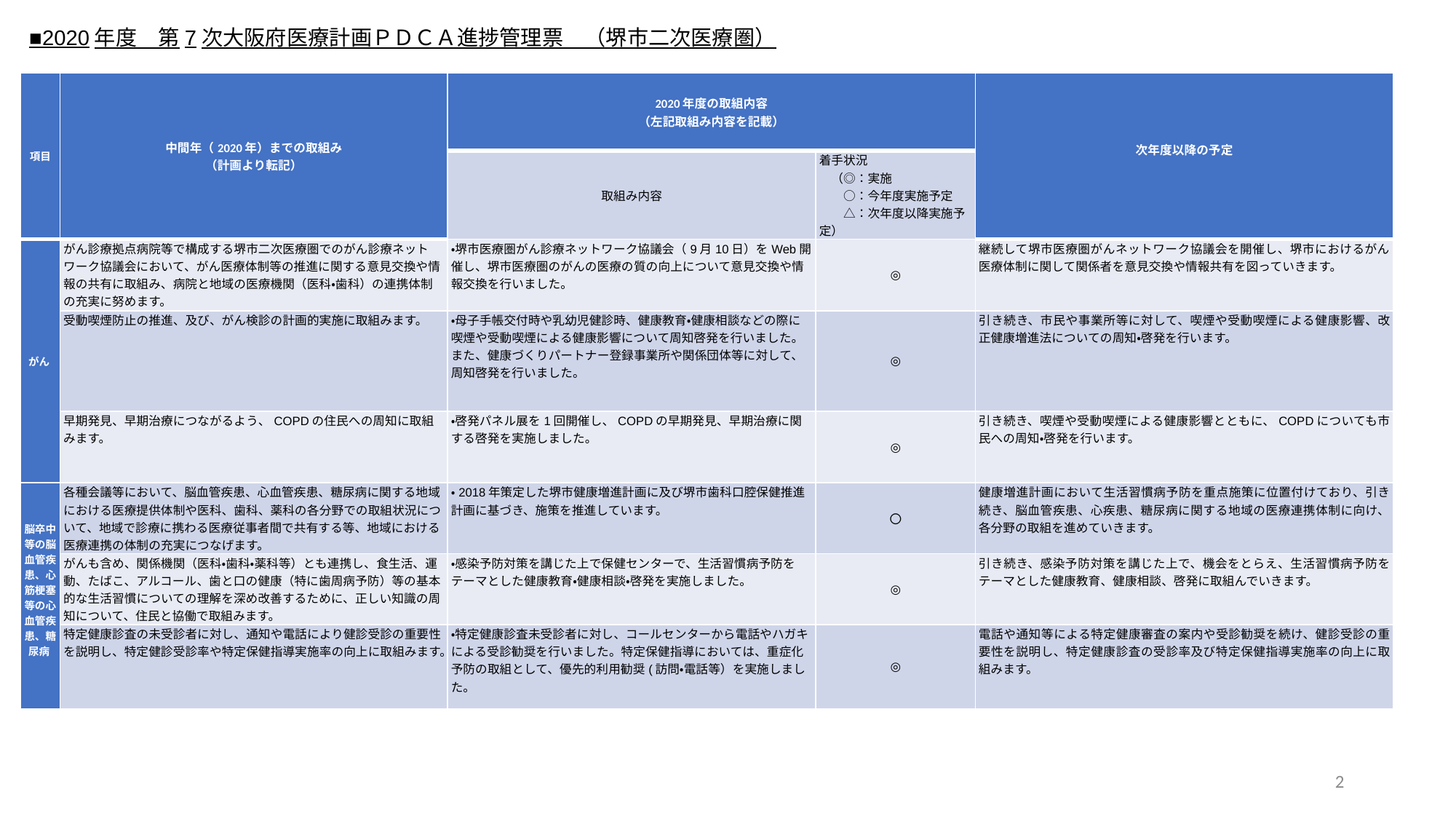

■2020年度　第7次大阪府医療計画ＰＤＣＡ進捗管理票　（堺市二次医療圏）
| 項目 | 中間年（2020年）までの取組み （計画より転記） | 2020年度の取組内容 （左記取組み内容を記載） |  | 次年度以降の予定 |
| --- | --- | --- | --- | --- |
|  |  | 取組み内容 | 着手状況 　（◎：実施 　　○：今年度実施予定 　　△：次年度以降実施予定） |  |
| がん | がん診療拠点病院等で構成する堺市二次医療圏でのがん診療ネットワーク協議会において、がん医療体制等の推進に関する意見交換や情報の共有に取組み、病院と地域の医療機関（医科・歯科）の連携体制の充実に努めます。 | ・堺市医療圏がん診療ネットワーク協議会（9月10日）をWeb開催し、堺市医療圏のがんの医療の質の向上について意見交換や情報交換を行いました。 | ◎ | 継続して堺市医療圏がんネットワーク協議会を開催し、堺市におけるがん医療体制に関して関係者を意見交換や情報共有を図っていきます。 |
|  | 受動喫煙防止の推進、及び、がん検診の計画的実施に取組みます。 | ・母子手帳交付時や乳幼児健診時、健康教育・健康相談などの際に喫煙や受動喫煙による健康影響について周知啓発を行いました。また、健康づくりパートナー登録事業所や関係団体等に対して、周知啓発を行いました。 | ◎ | 引き続き、市民や事業所等に対して、喫煙や受動喫煙による健康影響、改正健康増進法についての周知・啓発を行います。 |
|  | 早期発見、早期治療につながるよう、COPDの住民への周知に取組みます。 | ・啓発パネル展を1回開催し、COPDの早期発見、早期治療に関する啓発を実施しました。 | ◎ | 引き続き、喫煙や受動喫煙による健康影響とともに、COPDについても市民への周知・啓発を行います。 |
| 脳卒中等の脳血管疾患、心筋梗塞等の心血管疾患、糖尿病 | 各種会議等において、脳血管疾患、心血管疾患、糖尿病に関する地域における医療提供体制や医科、歯科、薬科の各分野での取組状況について、地域で診療に携わる医療従事者間で共有する等、地域における医療連携の体制の充実につなげます。 | ・2018年策定した堺市健康増進計画に及び堺市歯科口腔保健推進計画に基づき、施策を推進しています。 | 〇 | 健康増進計画において生活習慣病予防を重点施策に位置付けており、引き続き、脳血管疾患、心疾患、糖尿病に関する地域の医療連携体制に向け、各分野の取組を進めていきます。 |
|  | がんも含め、関係機関（医科・歯科・薬科等）とも連携し、食生活、運動、たばこ、アルコール、歯と口の健康（特に歯周病予防）等の基本的な生活習慣についての理解を深め改善するために、正しい知識の周知について、住民と協働で取組みます。 | ・感染予防対策を講じた上で保健センターで、生活習慣病予防をテーマとした健康教育・健康相談・啓発を実施しました。 | ◎ | 引き続き、感染予防対策を講じた上で、機会をとらえ、生活習慣病予防をテーマとした健康教育、健康相談、啓発に取組んでいきます。 |
|  | 特定健康診査の未受診者に対し、通知や電話により健診受診の重要性を説明し、特定健診受診率や特定保健指導実施率の向上に取組みます。 | ・特定健康診査未受診者に対し、コールセンターから電話やハガキによる受診勧奨を行いました。特定保健指導においては、重症化予防の取組として、優先的利用勧奨(訪問・電話等）を実施しました。 | ◎ | 電話や通知等による特定健康審査の案内や受診勧奨を続け、健診受診の重要性を説明し、特定健康診査の受診率及び特定保健指導実施率の向上に取組みます。 |
2